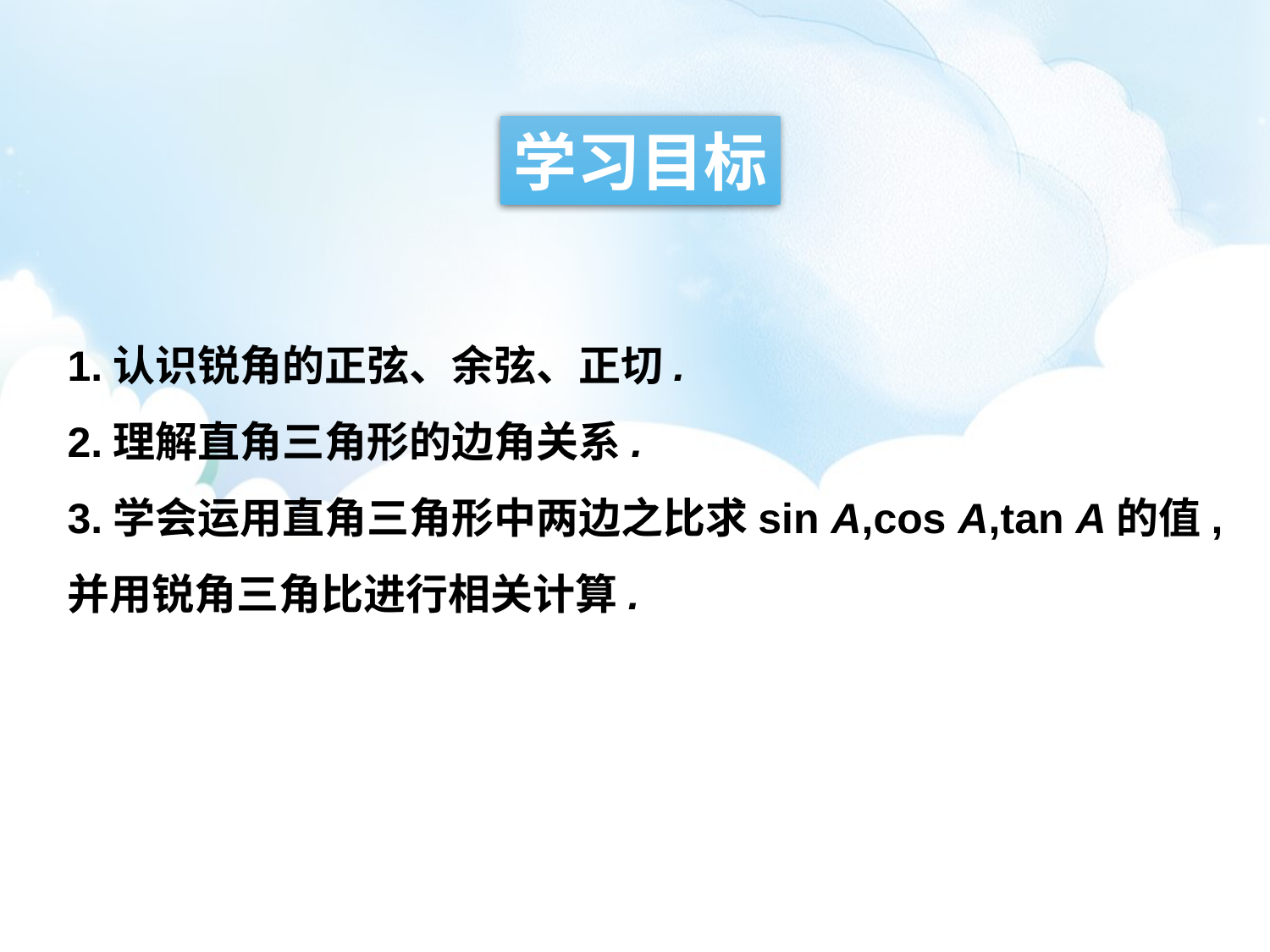

学习目标
1.认识锐角的正弦、余弦、正切.
2.理解直角三角形的边角关系.
3.学会运用直角三角形中两边之比求sin A,cos A,tan A的值,并用锐角三角比进行相关计算.